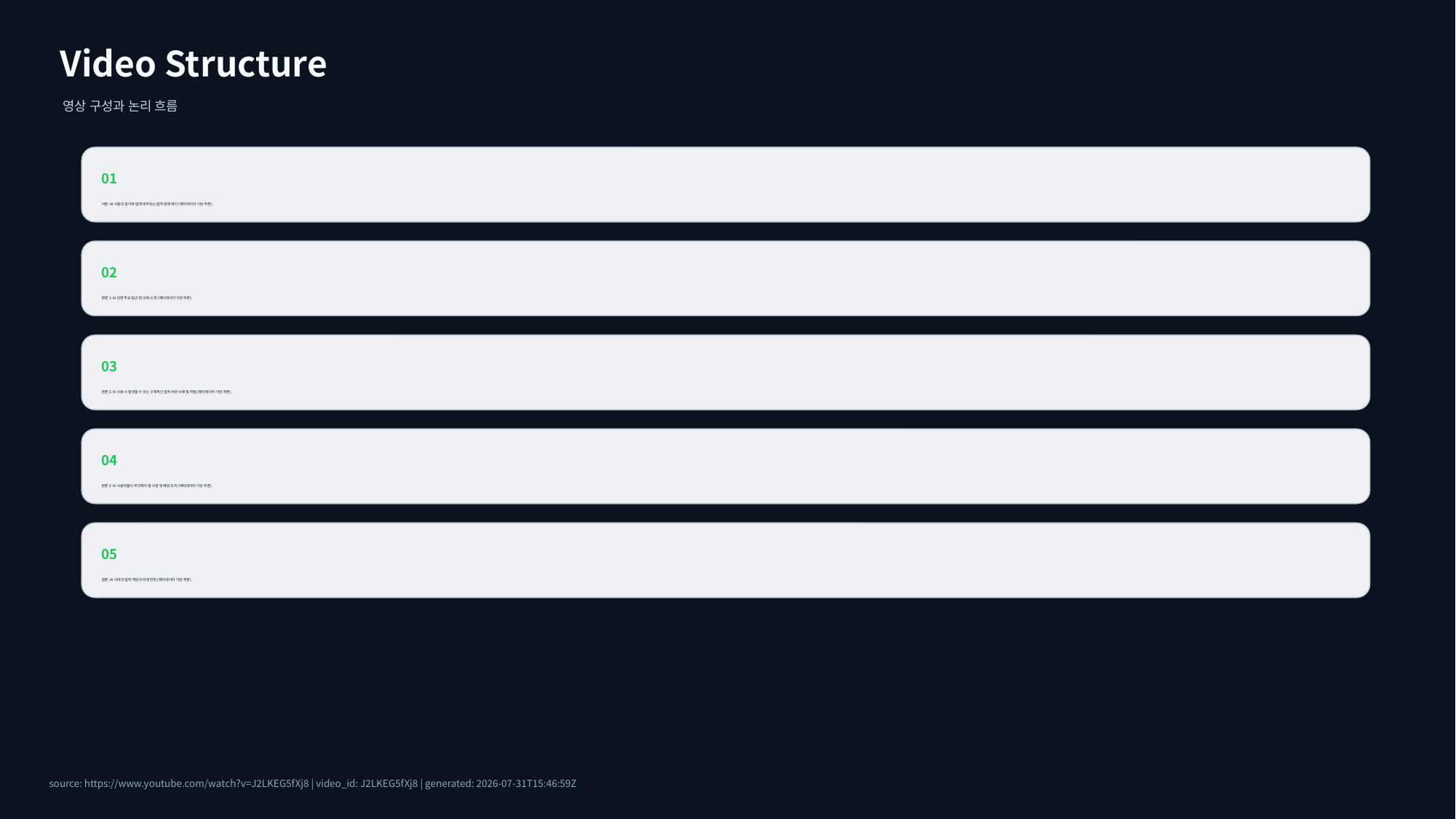

Video Structure
영상 구성과 논리 흐름

01
서론: AI 사용의 증가와 함께 대두되는 법적 문제 제기 (메타데이터 기반 추론).

02
본론 1: AI 관련 주요 법규 및 규제 소개 (메타데이터 기반 추론).

03
본론 2: AI 사용 시 발생할 수 있는 구체적인 법적 위반 사례 및 처벌 (메타데이터 기반 추론).

04
본론 3: AI 사용자들이 주의해야 할 사항 및 예방 조치 (메타데이터 기반 추론).

05
결론: AI 시대의 법적 책임과 미래 전망 (메타데이터 기반 추론).
source: https://www.youtube.com/watch?v=J2LKEG5fXj8 | video_id: J2LKEG5fXj8 | generated: 2026-07-31T15:46:59Z